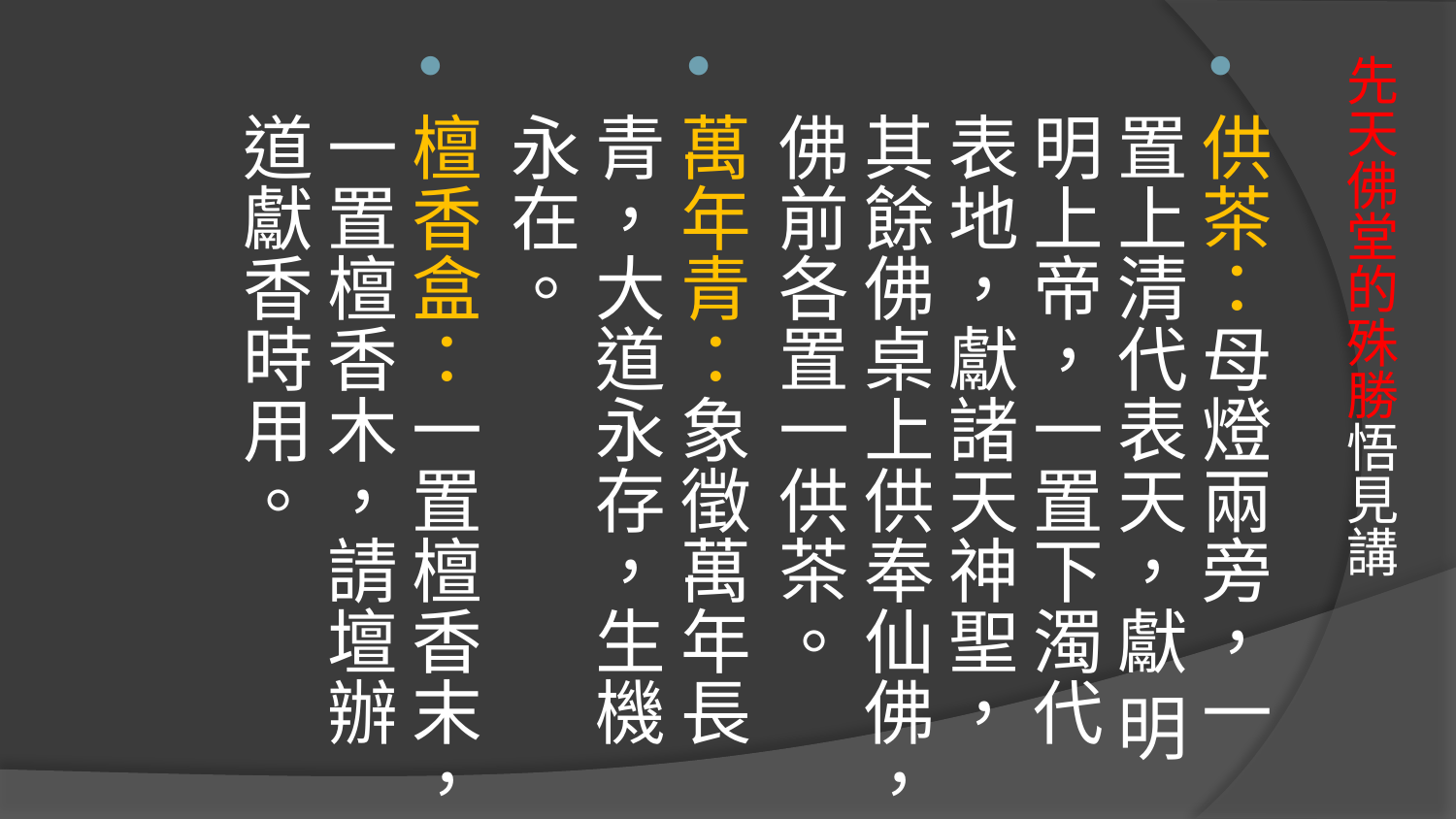

供茶：母燈兩旁，一置上清代表天，獻 明明上帝，一置下濁代表地，獻諸天神聖，其餘佛桌上供奉仙佛，佛前各置一供茶。
萬年青：象徵萬年長青，大道永存，生機永在。
檀香盒：一置檀香末，一置檀香木，請壇辦道獻香時用。

# 先天佛堂的殊勝悟見講